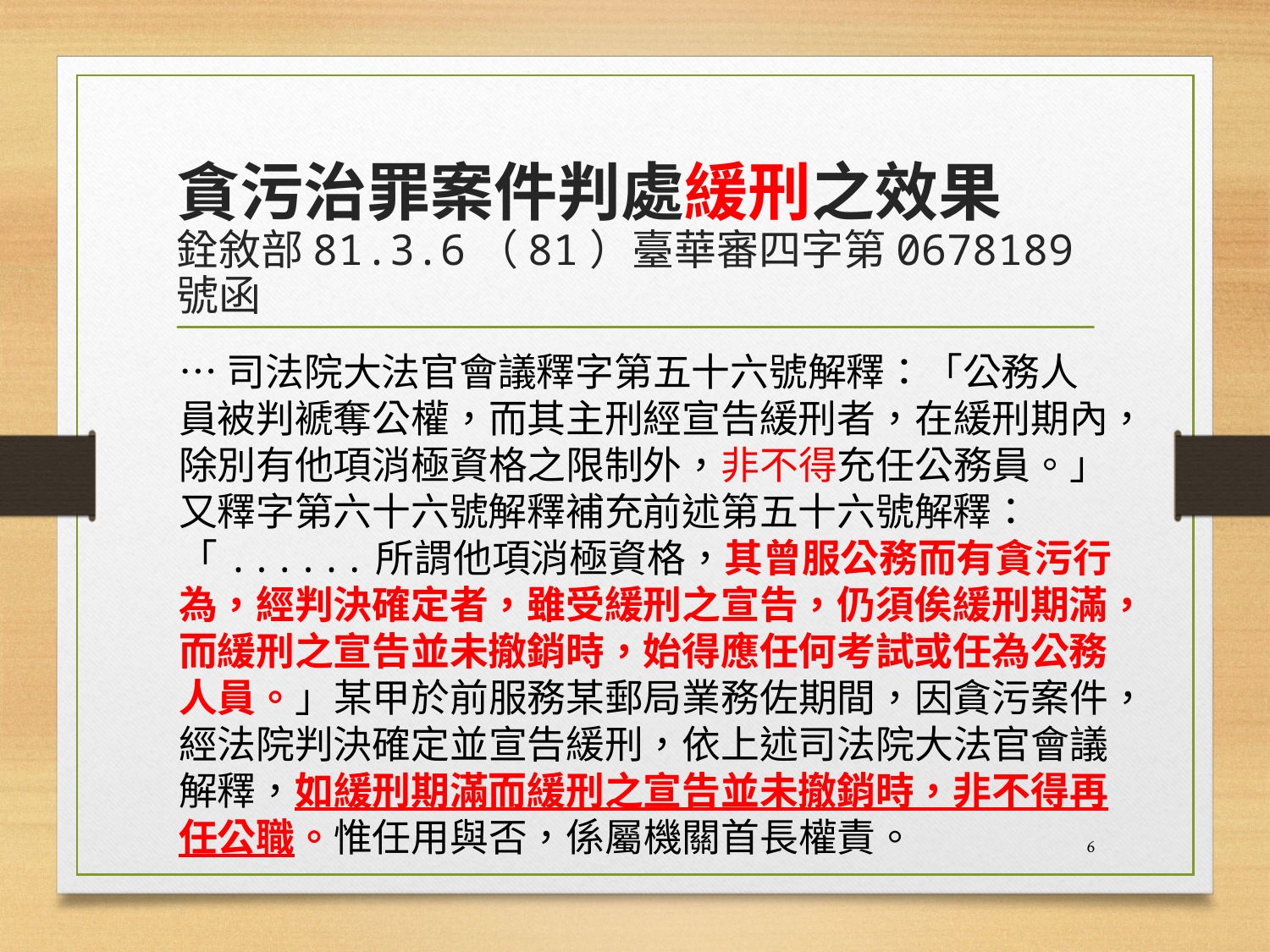

# 貪污治罪案件判處緩刑之效果 銓敘部81.3.6（81）臺華審四字第0678189號函
…司法院大法官會議釋字第五十六號解釋：「公務人員被判褫奪公權，而其主刑經宣告緩刑者，在緩刑期內，除別有他項消極資格之限制外，非不得充任公務員。」又釋字第六十六號解釋補充前述第五十六號解釋：「......所謂他項消極資格，其曾服公務而有貪污行為，經判決確定者，雖受緩刑之宣告，仍須俟緩刑期滿，而緩刑之宣告並未撤銷時，始得應任何考試或任為公務 人員。」某甲於前服務某郵局業務佐期間，因貪污案件，經法院判決確定並宣告緩刑，依上述司法院大法官會議解釋，如緩刑期滿而緩刑之宣告並未撤銷時，非不得再任公職。惟任用與否，係屬機關首長權責。
6